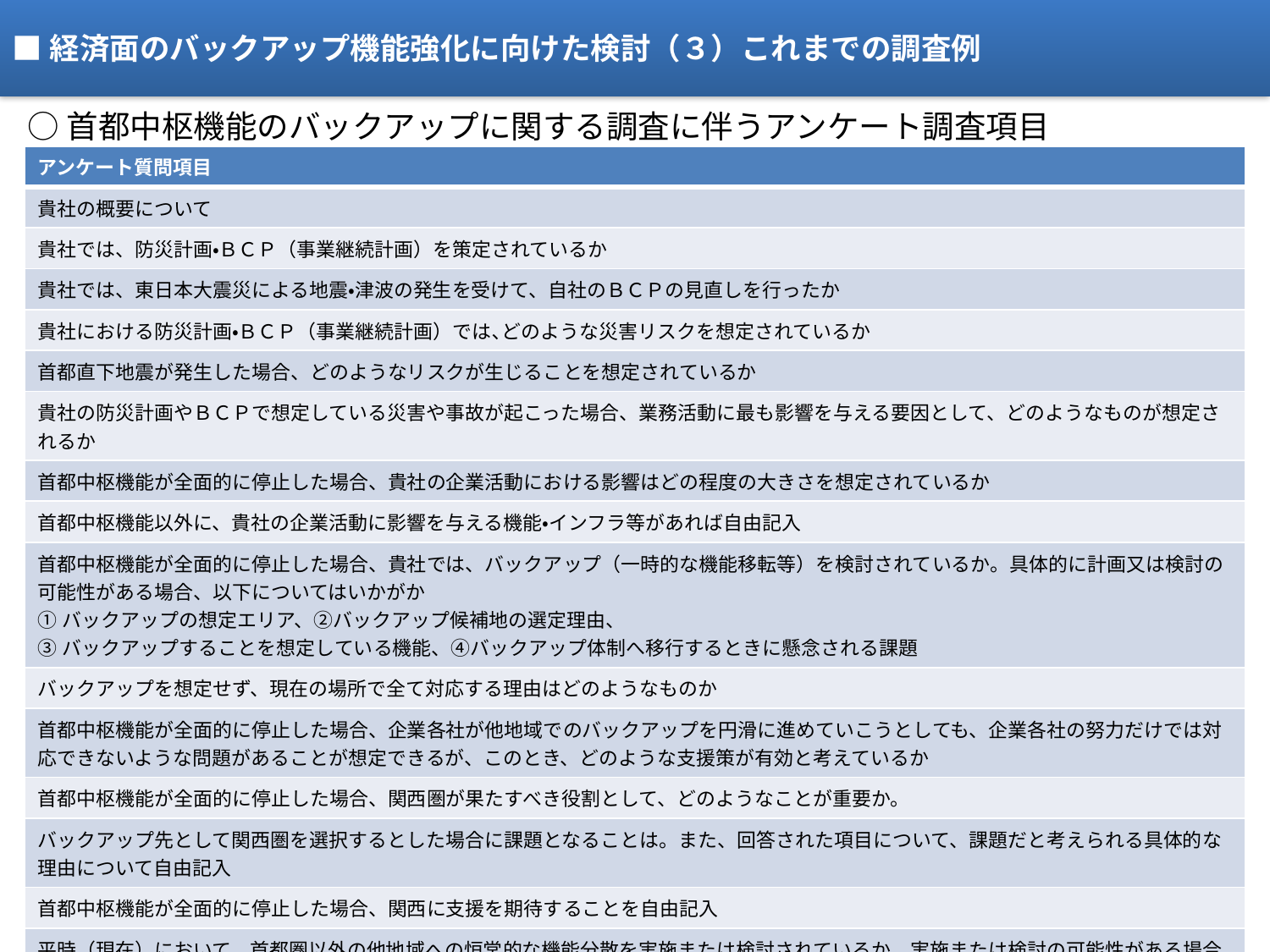

■経済面のバックアップ機能強化に向けた検討（３）これまでの調査例
○首都中枢機能のバックアップに関する調査に伴うアンケート調査項目
| アンケート質問項目 |
| --- |
| 貴社の概要について |
| 貴社では、防災計画・ＢＣＰ（事業継続計画）を策定されているか |
| 貴社では、東日本大震災による地震・津波の発生を受けて、自社のＢＣＰの見直しを行ったか |
| 貴社における防災計画・ＢＣＰ（事業継続計画）では､どのような災害リスクを想定されているか |
| 首都直下地震が発生した場合、どのようなリスクが生じることを想定されているか |
| 貴社の防災計画やＢＣＰで想定している災害や事故が起こった場合、業務活動に最も影響を与える要因として、どのようなものが想定されるか |
| 首都中枢機能が全面的に停止した場合、貴社の企業活動における影響はどの程度の大きさを想定されているか |
| 首都中枢機能以外に、貴社の企業活動に影響を与える機能・インフラ等があれば自由記入 |
| 首都中枢機能が全面的に停止した場合、貴社では、バックアップ（一時的な機能移転等）を検討されているか。具体的に計画又は検討の可能性がある場合、以下についてはいかがか ①バックアップの想定エリア、②バックアップ候補地の選定理由、 ③バックアップすることを想定している機能、④バックアップ体制へ移行するときに懸念される課題 |
| バックアップを想定せず、現在の場所で全て対応する理由はどのようなものか |
| 首都中枢機能が全面的に停止した場合、企業各社が他地域でのバックアップを円滑に進めていこうとしても、企業各社の努力だけでは対応できないような問題があることが想定できるが、このとき、どのような支援策が有効と考えているか |
| 首都中枢機能が全面的に停止した場合、関西圏が果たすべき役割として、どのようなことが重要か。 |
| バックアップ先として関西圏を選択するとした場合に課題となることは。また、回答された項目について、課題だと考えられる具体的な理由について自由記入 |
| 首都中枢機能が全面的に停止した場合、関西に支援を期待することを自由記入 |
| 平時（現在）において、首都圏以外の他地域への恒常的な機能分散を実施または検討されているか。実施または検討の可能性がある場合、以下についてはいかがか ①分散先または検討エリア、②分散先の選定（または分散の候補地となり得る）理由、 ③分散済または分散を検討している機能、④分散にあたって懸念される課題 |